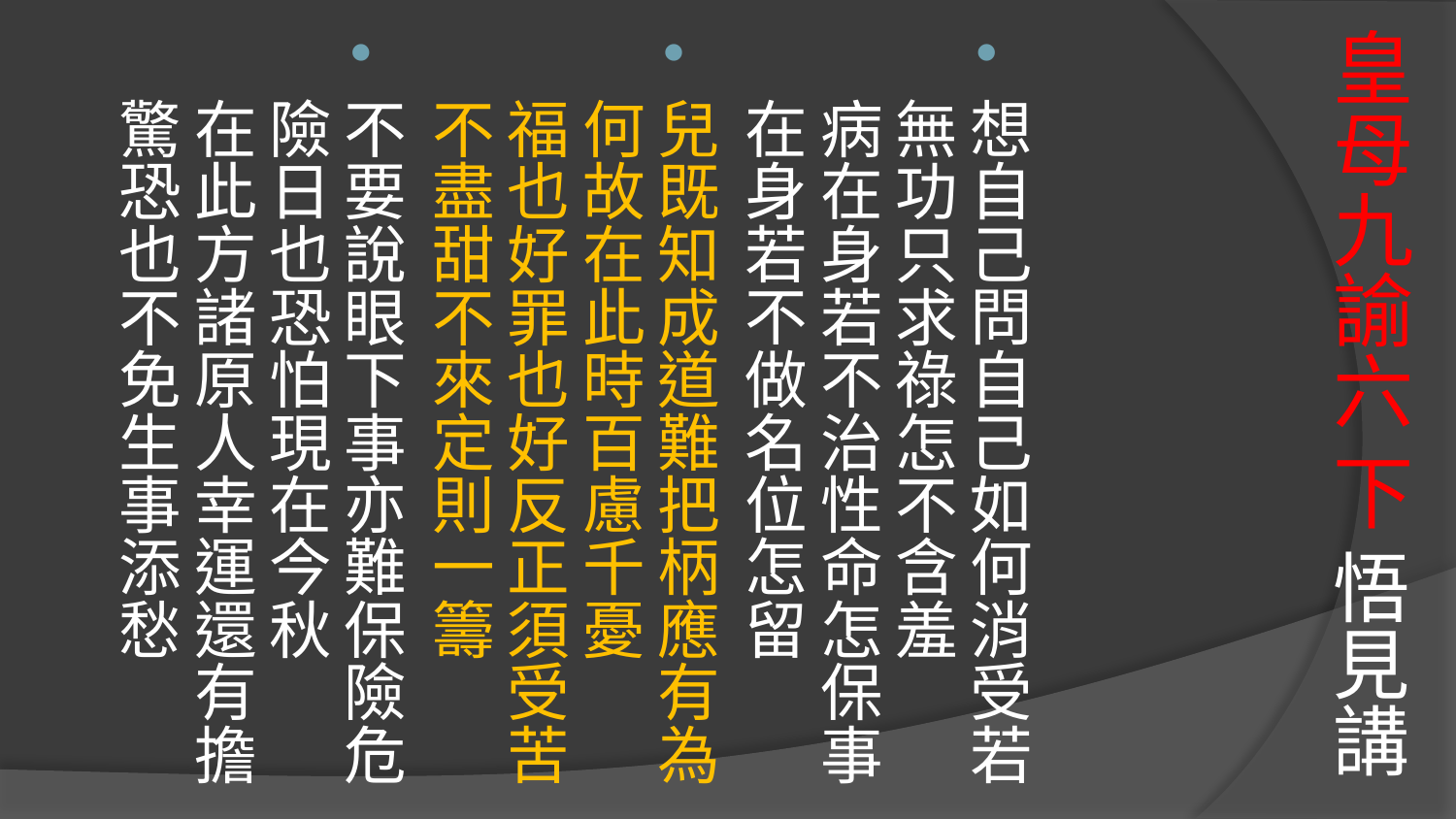

# 皇母九諭六 下 悟見講
想自己問自己如何消受若無功只求祿怎不含羞
病在身若不治性命怎保事在身若不做名位怎留
兒既知成道難把柄應有為何故在此時百慮千憂
福也好罪也好反正須受苦不盡甜不來定則一籌
不要說眼下事亦難保險危險日也恐怕現在今秋
在此方諸原人幸運還有擔驚恐也不免生事添愁